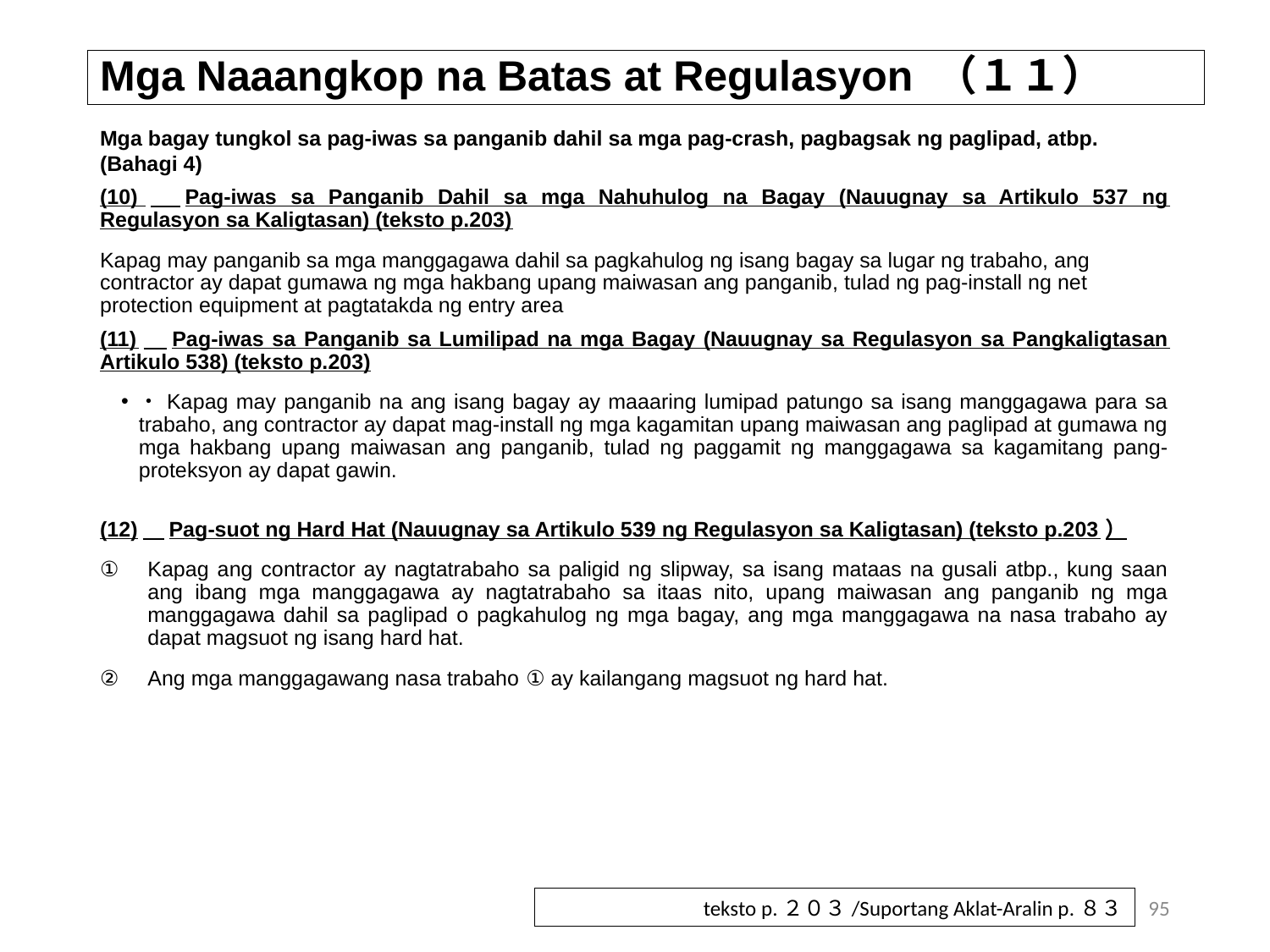

# Mga Naaangkop na Batas at Regulasyon （１１）
Mga bagay tungkol sa pag-iwas sa panganib dahil sa mga pag-crash, pagbagsak ng paglipad, atbp. (Bahagi 4)
(10)　Pag-iwas sa Panganib Dahil sa mga Nahuhulog na Bagay (Nauugnay sa Artikulo 537 ng Regulasyon sa Kaligtasan) (teksto p.203)
Kapag may panganib sa mga manggagawa dahil sa pagkahulog ng isang bagay sa lugar ng trabaho, ang contractor ay dapat gumawa ng mga hakbang upang maiwasan ang panganib, tulad ng pag-install ng net protection equipment at pagtatakda ng entry area
(11)　Pag-iwas sa Panganib sa Lumilipad na mga Bagay (Nauugnay sa Regulasyon sa Pangkaligtasan Artikulo 538) (teksto p.203)
・Kapag may panganib na ang isang bagay ay maaaring lumipad patungo sa isang manggagawa para sa trabaho, ang contractor ay dapat mag-install ng mga kagamitan upang maiwasan ang paglipad at gumawa ng mga hakbang upang maiwasan ang panganib, tulad ng paggamit ng manggagawa sa kagamitang pang-proteksyon ay dapat gawin.

(12)　Pag-suot ng Hard Hat (Nauugnay sa Artikulo 539 ng Regulasyon sa Kaligtasan) (teksto p.203）
Kapag ang contractor ay nagtatrabaho sa paligid ng slipway, sa isang mataas na gusali atbp., kung saan ang ibang mga manggagawa ay nagtatrabaho sa itaas nito, upang maiwasan ang panganib ng mga manggagawa dahil sa paglipad o pagkahulog ng mga bagay, ang mga manggagawa na nasa trabaho ay dapat magsuot ng isang hard hat.
Ang mga manggagawang nasa trabaho ① ay kailangang magsuot ng hard hat.

95
teksto p.２０３/Suportang Aklat-Aralin p.８３